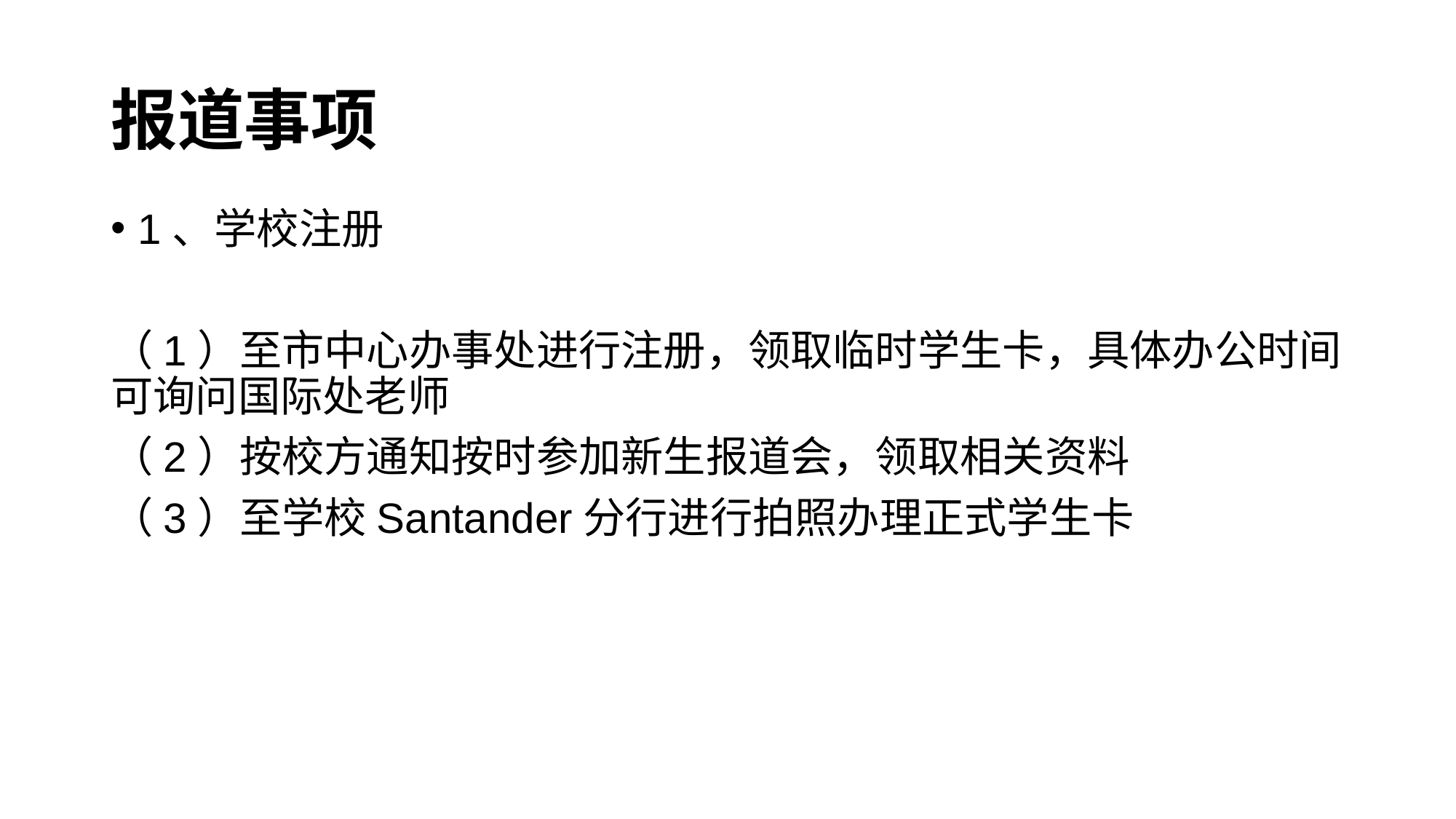

# 报道事项
1、学校注册

（1）至市中心办事处进行注册，领取临时学生卡，具体办公时间可询问国际处老师
（2）按校方通知按时参加新生报道会，领取相关资料
（3）至学校Santander分行进行拍照办理正式学生卡